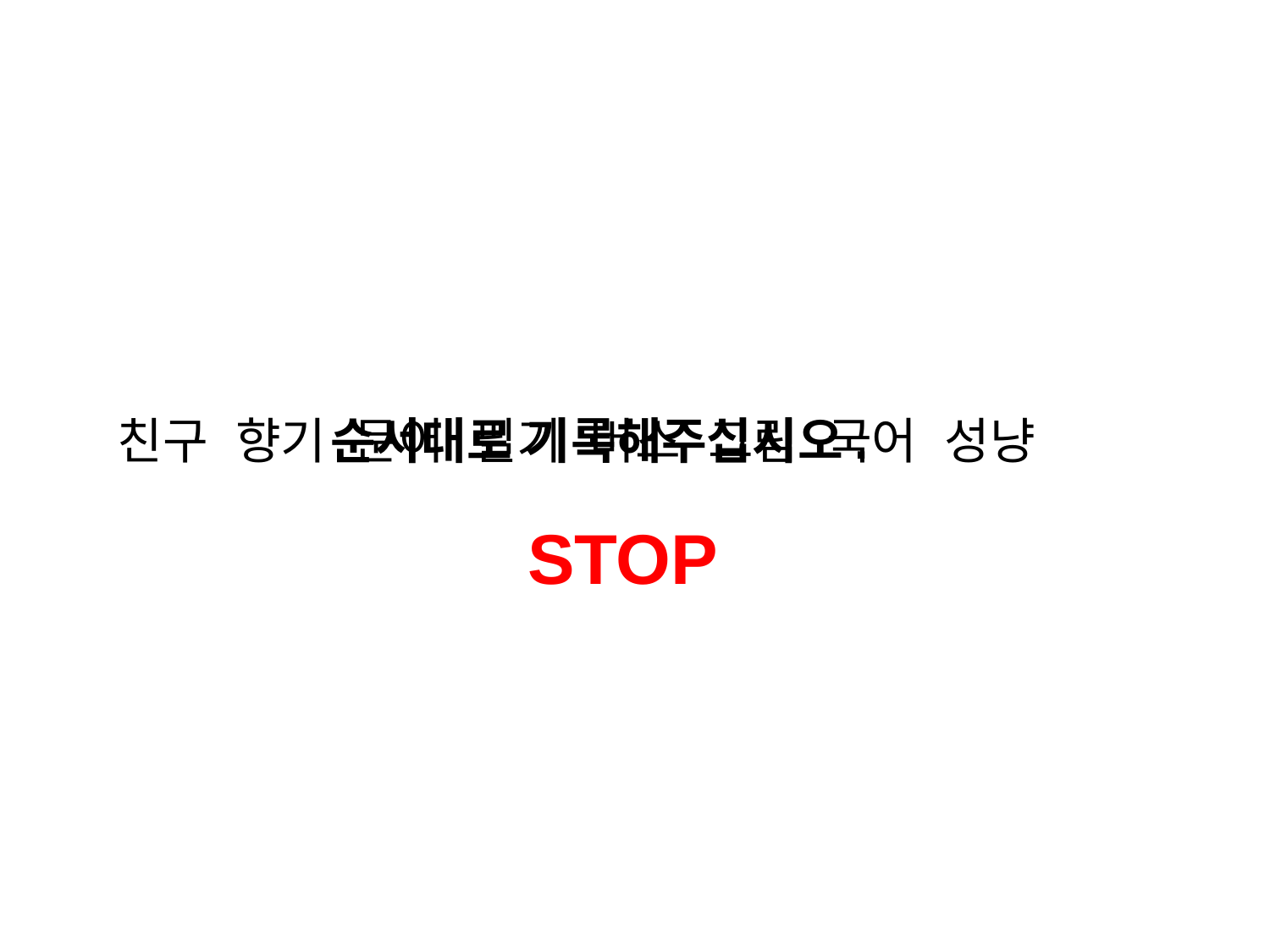

친구  향기  문어  필기  버스  그림  국어  성냥
순서대로 기록해주십시오.
STOP